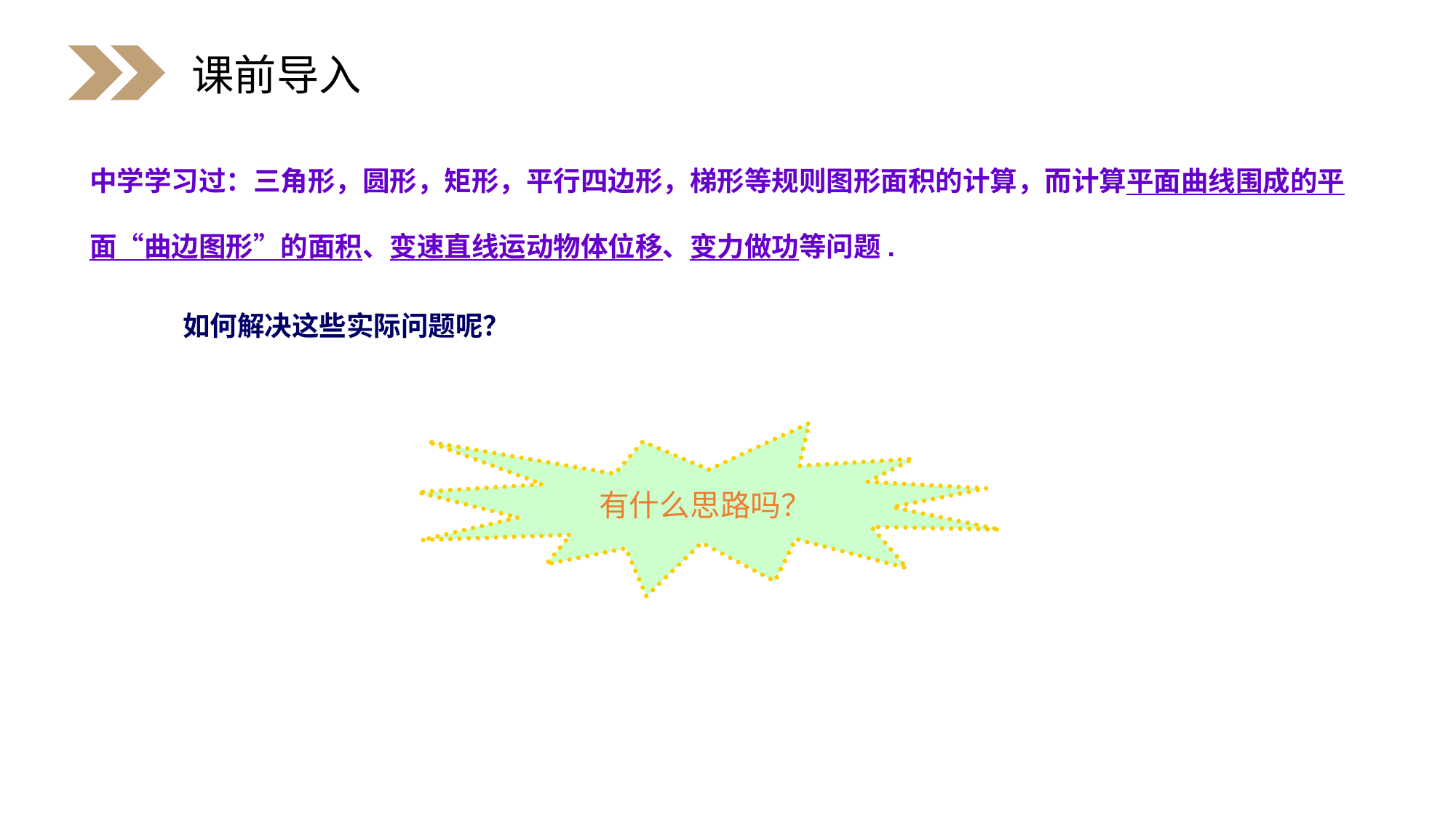

课前导入
中学学习过：三角形，圆形，矩形，平行四边形，梯形等规则图形面积的计算，而计算平面曲线围成的平面“曲边图形”的面积、变速直线运动物体位移、变力做功等问题.
              如何解决这些实际问题呢？
有什么思路吗？